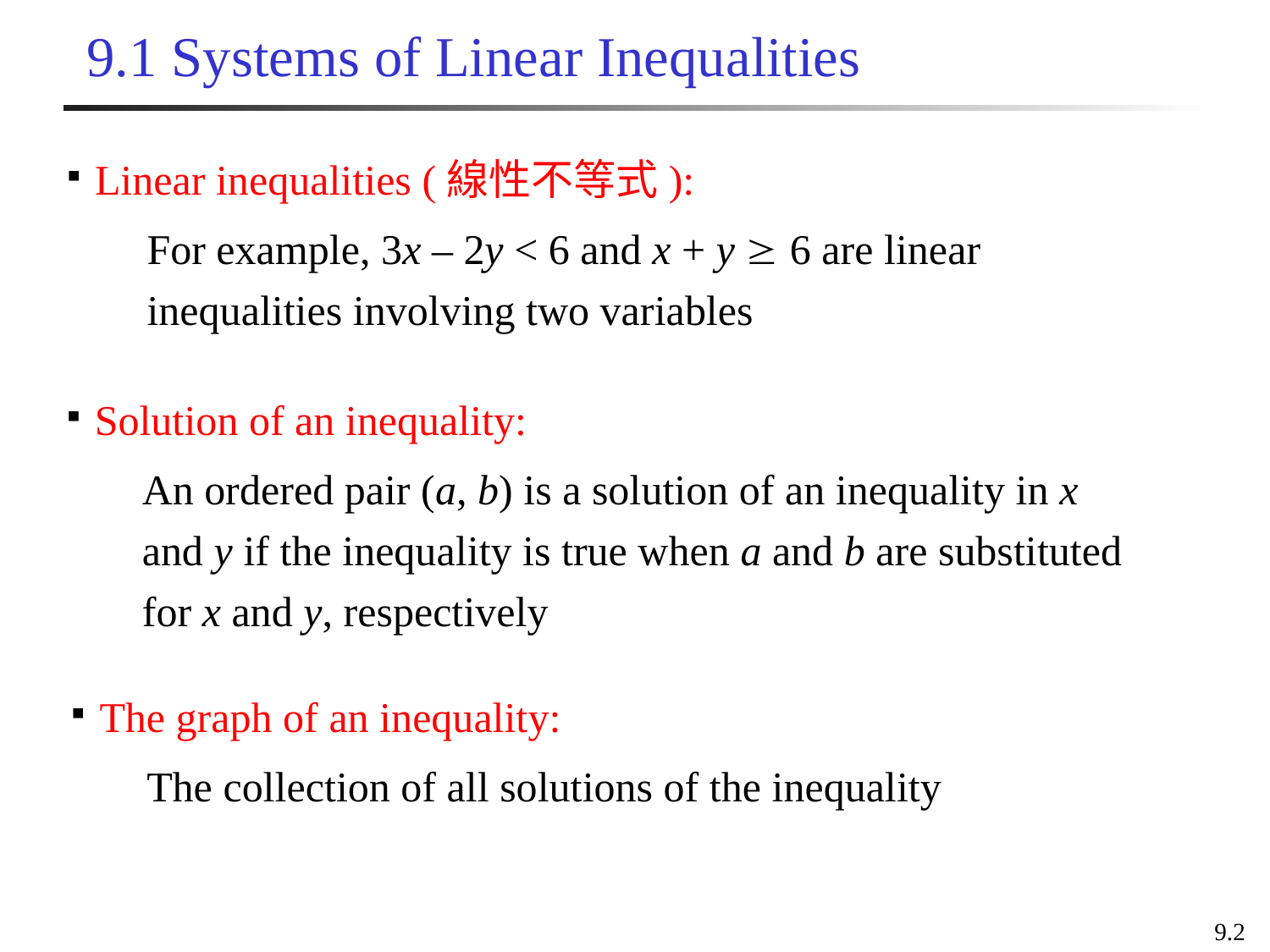

# 9.1 Systems of Linear Inequalities
Linear inequalities (線性不等式):
For example, 3x – 2y < 6 and x + y ≥ 6 are linear inequalities involving two variables

Solution of an inequality:
An ordered pair (a, b) is a solution of an inequality in x and y if the inequality is true when a and b are substituted for x and y, respectively
The graph of an inequality:
The collection of all solutions of the inequality
9.2